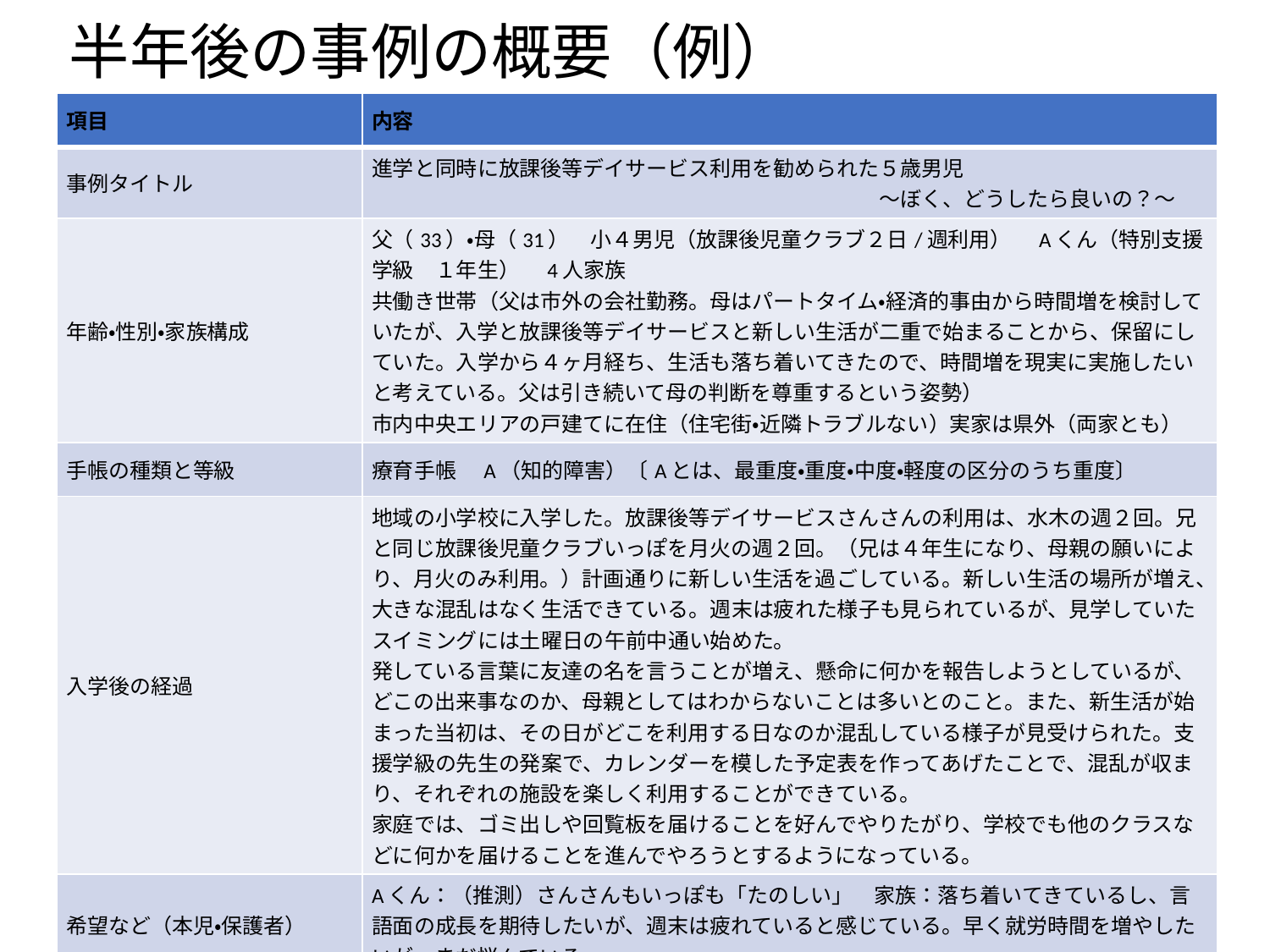

# 半年後の事例の概要（例）
| 項目 | 内容 |
| --- | --- |
| 事例タイトル | 進学と同時に放課後等デイサービス利用を勧められた５歳男児 　　　　　　　　　　　　　　　　　　　　　　　　～ぼく、どうしたら良いの？～ |
| 年齢・性別・家族構成 | 父（33）・母（31）　小４男児（放課後児童クラブ２日/週利用）　Aくん（特別支援学級　１年生）　4人家族 共働き世帯（父は市外の会社勤務。母はパートタイム・経済的事由から時間増を検討していたが、入学と放課後等デイサービスと新しい生活が二重で始まることから、保留にしていた。入学から４ヶ月経ち、生活も落ち着いてきたので、時間増を現実に実施したいと考えている。父は引き続いて母の判断を尊重するという姿勢） 市内中央エリアの戸建てに在住（住宅街・近隣トラブルない）実家は県外（両家とも） |
| 手帳の種類と等級 | 療育手帳　A（知的障害）〔Aとは、最重度・重度・中度・軽度の区分のうち重度〕 |
| 入学後の経過 | 地域の小学校に入学した。放課後等デイサービスさんさんの利用は、水木の週２回。兄と同じ放課後児童クラブいっぽを月火の週２回。（兄は４年生になり、母親の願いにより、月火のみ利用。）計画通りに新しい生活を過ごしている。新しい生活の場所が増え、大きな混乱はなく生活できている。週末は疲れた様子も見られているが、見学していたスイミングには土曜日の午前中通い始めた。 発している言葉に友達の名を言うことが増え、懸命に何かを報告しようとしているが、どこの出来事なのか、母親としてはわからないことは多いとのこと。また、新生活が始まった当初は、その日がどこを利用する日なのか混乱している様子が見受けられた。支援学級の先生の発案で、カレンダーを模した予定表を作ってあげたことで、混乱が収まり、それぞれの施設を楽しく利用することができている。 家庭では、ゴミ出しや回覧板を届けることを好んでやりたがり、学校でも他のクラスなどに何かを届けることを進んでやろうとするようになっている。 |
| 希望など（本児・保護者） | Aくん：（推測）さんさんもいっぽも「たのしい」　家族：落ち着いてきているし、言語面の成長を期待したいが、週末は疲れていると感じている。早く就労時間を増やしたいが、まだ悩んでいる。 |
| Aくんや家族の問題 | Aくん：日曜日に兄と近くの公園に行きたがることが減り、寝転がってTVを観たがることが増えた。　家族：両親の仕事の関係で平日は放課後支援が必要（母親は現在も月～木就業） |
2023/9/25